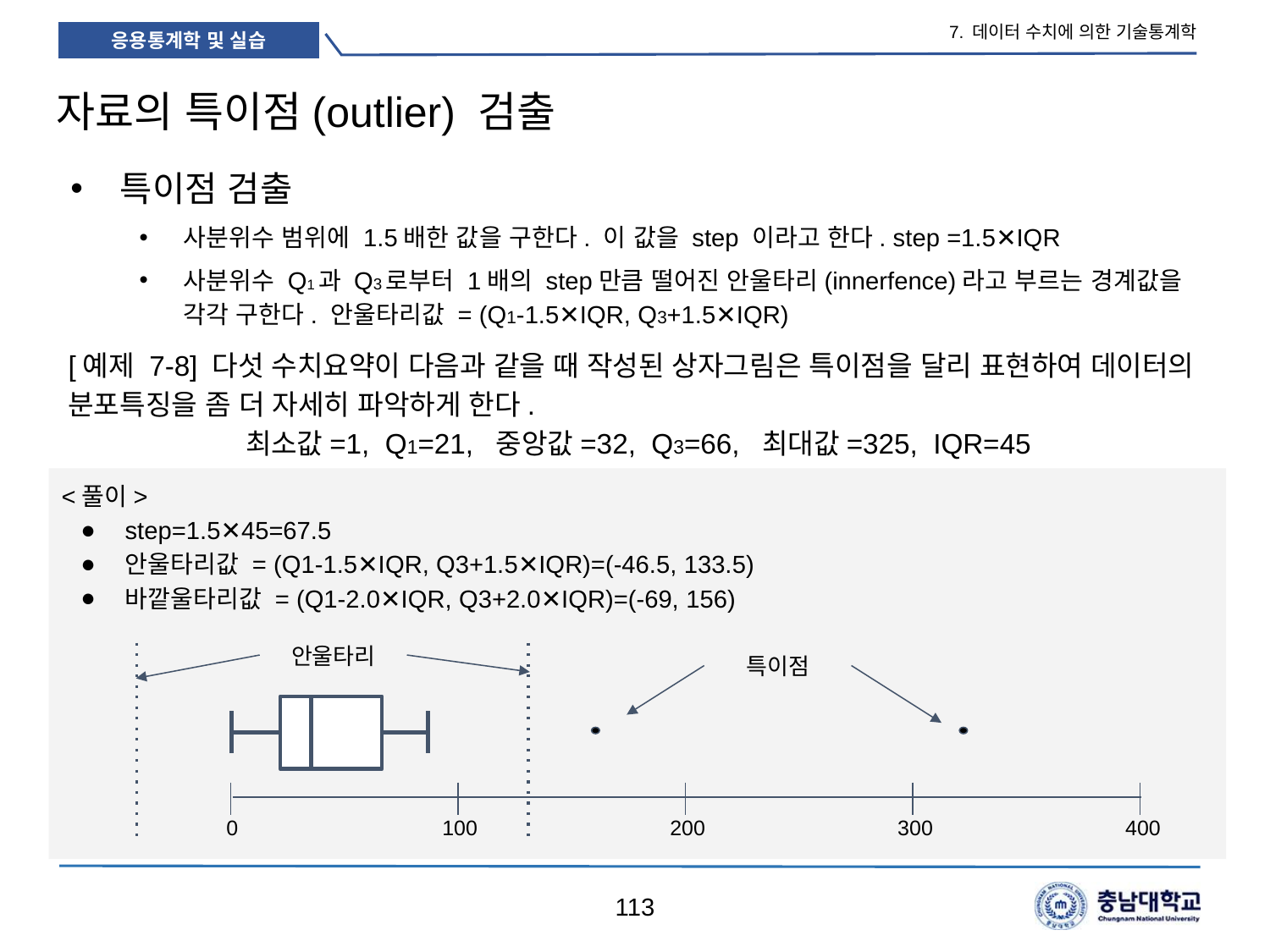

7. 데이터 수치에 의한 기술통계학
자료의 특이점(outlier) 검출
특이점 검출
사분위수 범위에 1.5배한 값을 구한다. 이 값을 step 이라고 한다. step =1.5✕IQR
사분위수 Q1과 Q3로부터 1배의 step만큼 떨어진 안울타리(innerfence)라고 부르는 경계값을 각각 구한다. 안울타리값 = (Q1-1.5✕IQR, Q3+1.5✕IQR)
# [예제 7-8] 다섯 수치요약이 다음과 같을 때 작성된 상자그림은 특이점을 달리 표현하여 데이터의 분포특징을 좀 더 자세히 파악하게 한다.
최소값=1,  Q1=21,  중앙값=32,  Q3=66,  최대값=325,  IQR=45
<풀이>
step=1.5✕45=67.5
안울타리값 = (Q1-1.5✕IQR, Q3+1.5✕IQR)=(-46.5, 133.5)
바깥울타리값 = (Q1-2.0✕IQR, Q3+2.0✕IQR)=(-69, 156)
안울타리
특이점

0
100
200
300
400
113